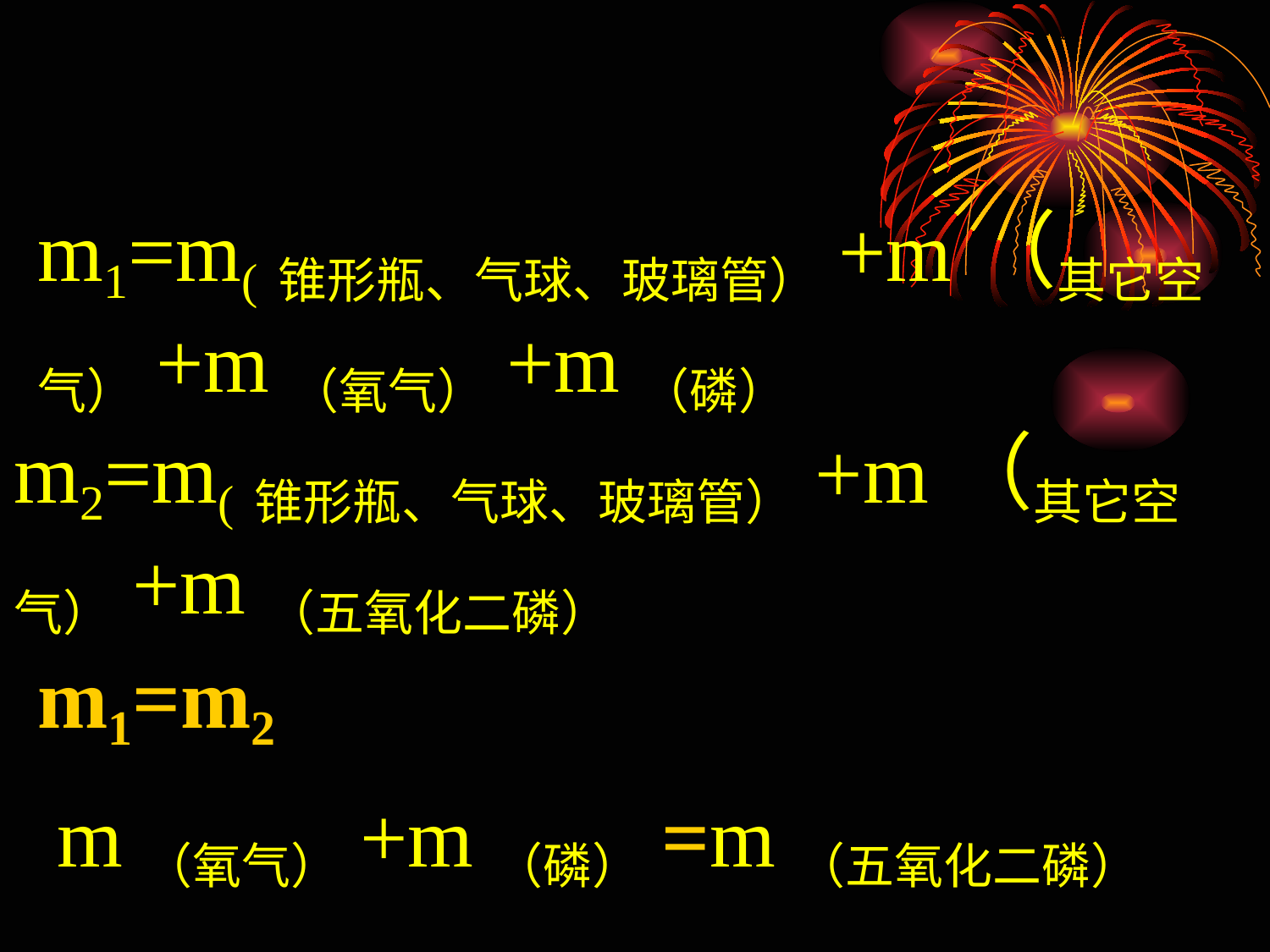

m1=m(锥形瓶、气球、玻璃管）+m（其它空气）+m（氧气）+m（磷）
m2=m(锥形瓶、气球、玻璃管）+m（其它空气）+m（五氧化二磷）
m1=m2
m（氧气）+m（磷）=m（五氧化二磷）